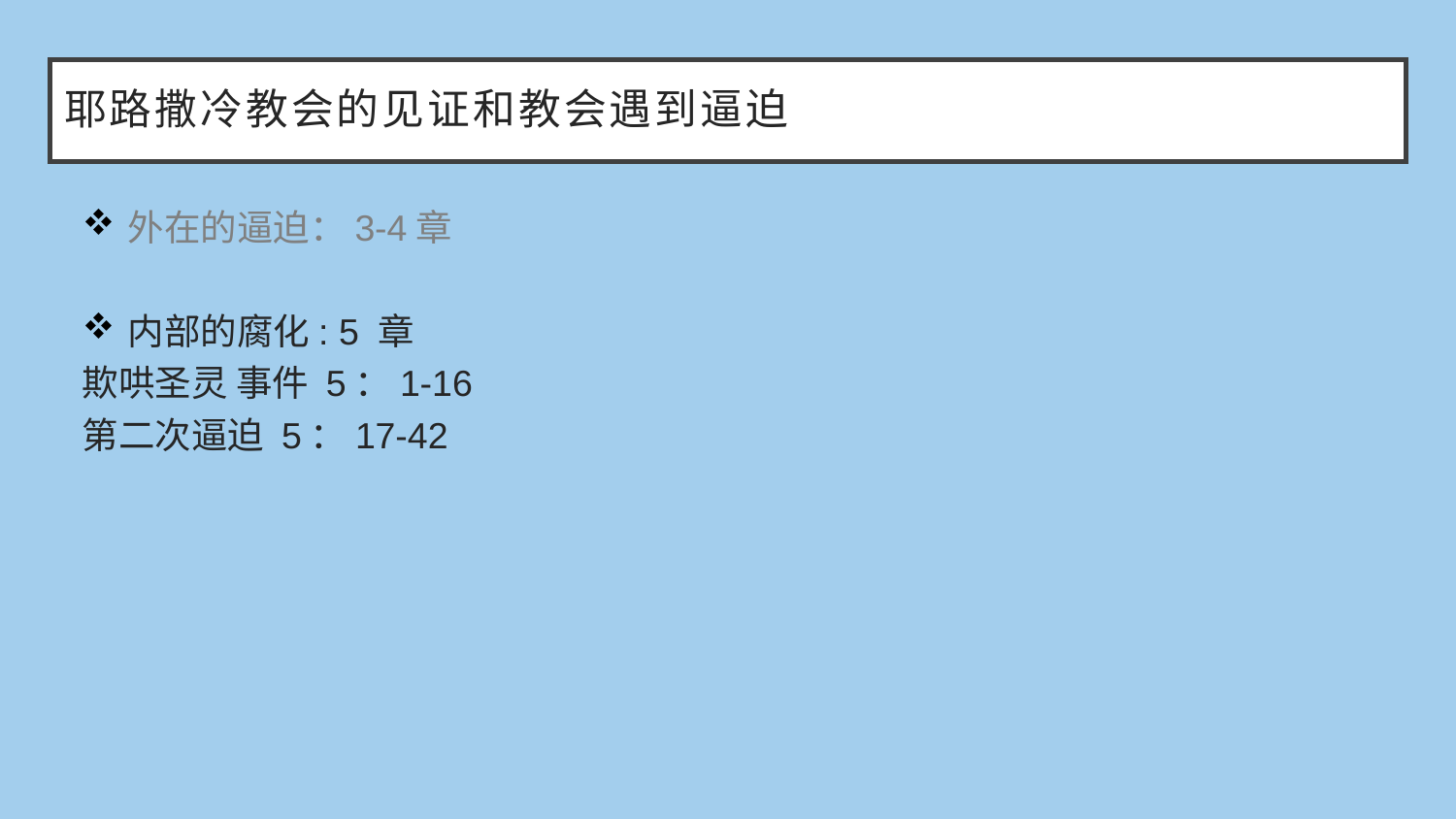

# 耶路撒冷教会的见证和教会遇到逼迫
外在的逼迫：3-4章

内部的腐化: 5 章
欺哄圣灵 事件 5：1-16
第二次逼迫 5：17-42